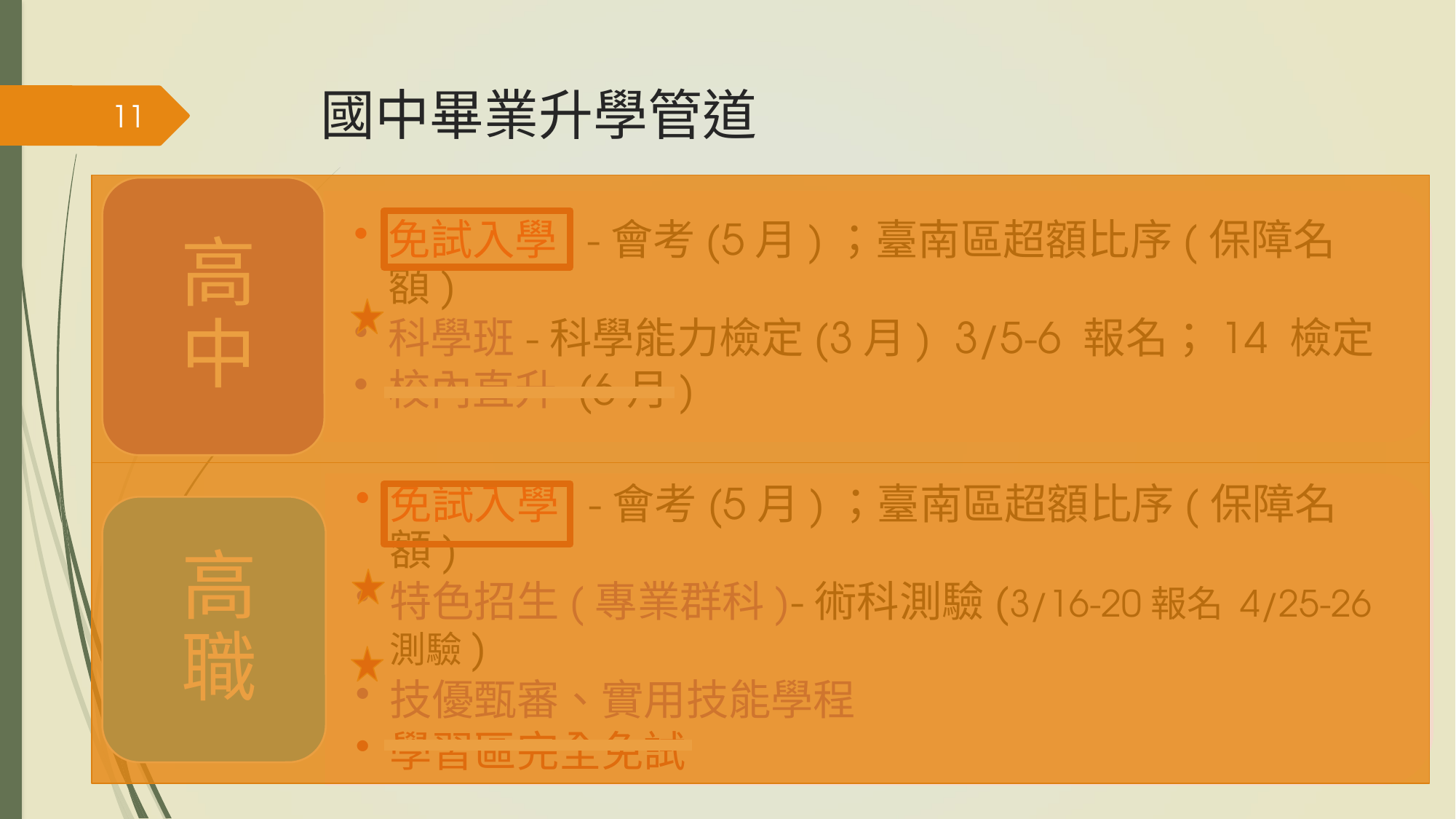

# 國中畢業升學管道
11

免試入學  -會考(5月)；臺南區超額比序(保障名額)
科學班-科學能力檢定(3月)  3/5-6 報名；14 檢定
校內直升 (6月)
高中
免試入學  -會考(5月)；臺南區超額比序(保障名額)
特色招生(專業群科)-術科測驗(3/16-20報名 4/25-26測驗)
技優甄審、實用技能學程
學習區完全免試
高職